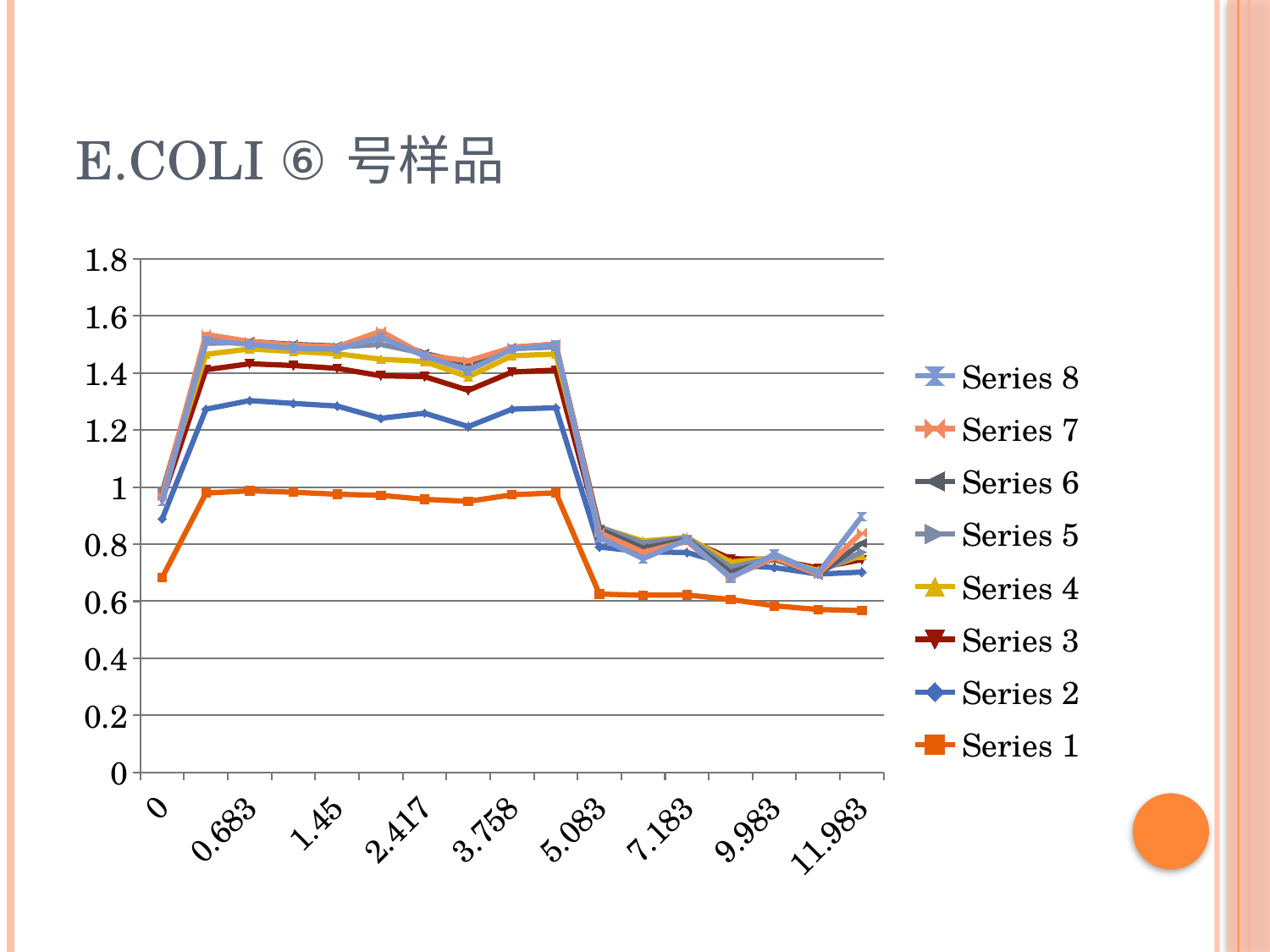

# E.coli ⑥号样品

### Chart

| Category | Series 1 | Series 2 | Series 3 | Series 4 | Series 5 | Series 6 | Series 7 | Series 8 |
|---|---|---|---|---|---|---|---|---|
| 0 | 0.683 | 0.20600000000000004 | 0.067 | 0.025 | 0.0030000000000000014 | -0.009000000000000003 | -0.007000000000000003 | -0.01900000000000001 |
| 0.38300000000000017 | 0.9790000000000003 | 0.29400000000000015 | 0.138 | 0.054 | 0.039000000000000014 | 0.01600000000000001 | 0.014999999999999998 | -0.022 |
| 0.68300000000000005 | 0.987 | 0.31600000000000017 | 0.129 | 0.052 | 0.023 | 0.0030000000000000014 | 0.0 | -0.010000000000000005 |
| 1.0329999999999993 | 0.982 | 0.31100000000000017 | 0.133 | 0.04900000000000003 | 0.023 | 0.0020000000000000013 | -0.0030000000000000014 | -0.010999999999999998 |
| 1.45 | 0.9750000000000003 | 0.30900000000000016 | 0.132 | 0.051000000000000004 | 0.024 | 0.0030000000000000014 | -0.0020000000000000013 | -0.009000000000000003 |
| 1.9500000000000006 | 0.9710000000000003 | 0.27 | 0.14900000000000008 | 0.058 | 0.052 | 0.026 | 0.02000000000000001 | -0.02100000000000001 |
| 2.4169999999999985 | 0.9570000000000003 | 0.3020000000000002 | 0.128 | 0.05300000000000001 | 0.028 | 0.0 | -0.006000000000000003 | -0.0030000000000000014 |
| 3.05 | 0.9500000000000003 | 0.262 | 0.127 | 0.047000000000000014 | 0.034 | 0.014 | 0.008000000000000007 | -0.034 |
| 3.758 | 0.9730000000000003 | 0.30000000000000016 | 0.13 | 0.05700000000000002 | 0.025 | 0.005000000000000003 | -0.0010000000000000007 | -0.006000000000000003 |
| 4.383 | 0.98 | 0.2980000000000002 | 0.132 | 0.056 | 0.025 | 0.009000000000000003 | 0.0020000000000000013 | -0.004000000000000003 |
| 5.0830000000000002 | 0.6250000000000003 | 0.165 | 0.051000000000000004 | 0.018 | 0.0010000000000000007 | -0.008000000000000007 | -0.012 | -0.01600000000000001 |
| 5.9829999999999997 | 0.6210000000000003 | 0.15200000000000008 | 0.031000000000000014 | 0.007000000000000003 | -0.007000000000000003 | -0.018 | -0.014 | -0.023 |
| 7.1829999999999972 | 0.6220000000000003 | 0.14900000000000008 | 0.046 | 0.007000000000000003 | -0.0020000000000000013 | -0.006000000000000003 | -0.006000000000000003 | 0.006000000000000003 |
| 8.4550000000000054 | 0.6060000000000003 | 0.12100000000000002 | 0.022 | -0.012 | -0.018 | -0.018 | -0.017 | -0.0030000000000000014 |
| 9.9830000000000005 | 0.584 | 0.134 | 0.029 | 0.004000000000000003 | 0.0 | -0.0030000000000000014 | 0.005000000000000003 | 0.012 |
| 10.983000000000002 | 0.571 | 0.12400000000000004 | 0.02100000000000001 | -0.008000000000000007 | -0.007000000000000003 | -0.009000000000000003 | 0.0020000000000000013 | 0.004000000000000003 |
| 11.983000000000002 | 0.567 | 0.135 | 0.044 | 0.014 | 0.012 | 0.03200000000000002 | 0.037 | 0.056 |